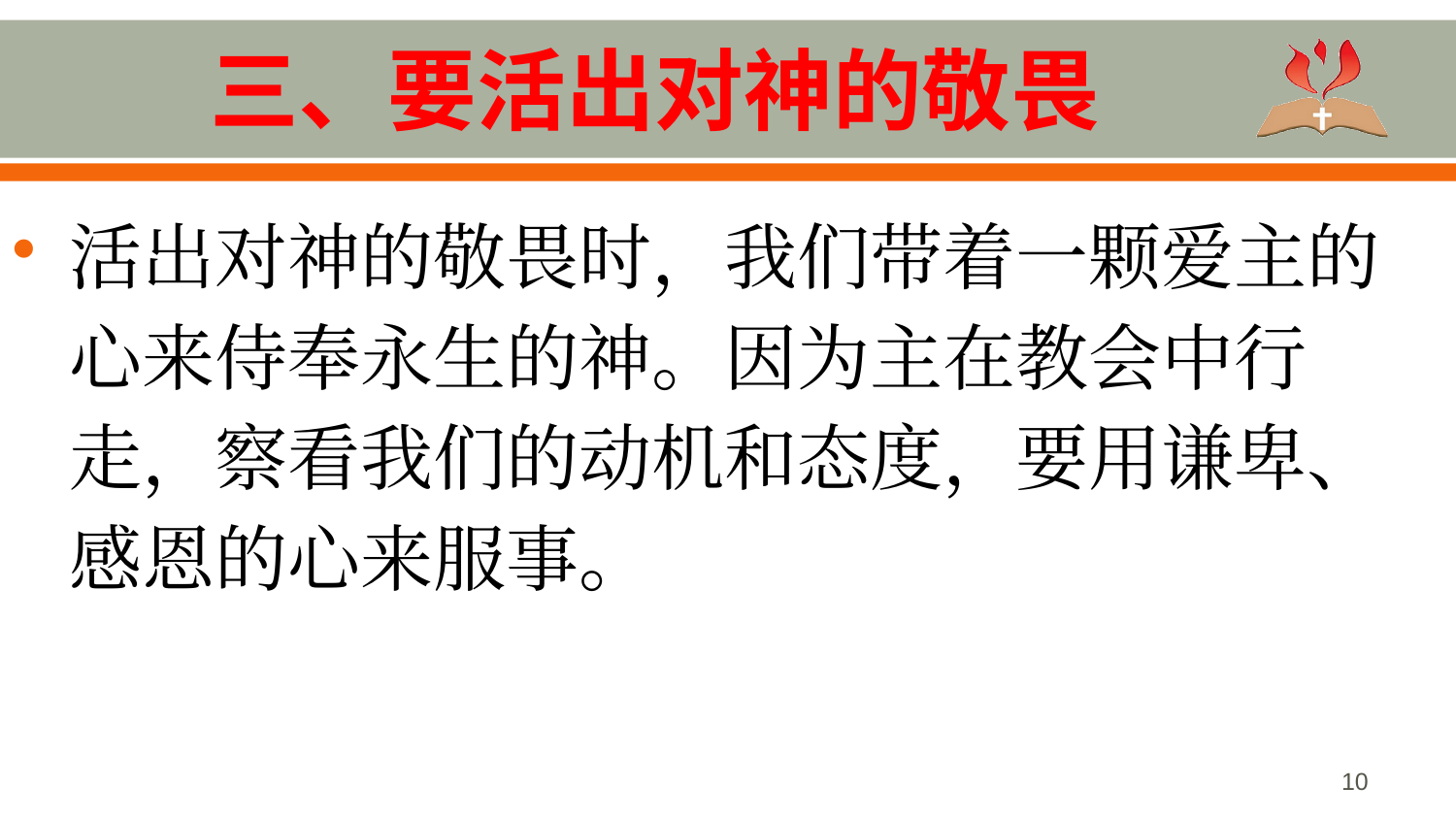

# 三、要活出对神的敬畏
活出对神的敬畏时，我们带着一颗爱主的心来侍奉永生的神。因为主在教会中行走，察看我们的动机和态度，要用谦卑、感恩的心来服事。

10